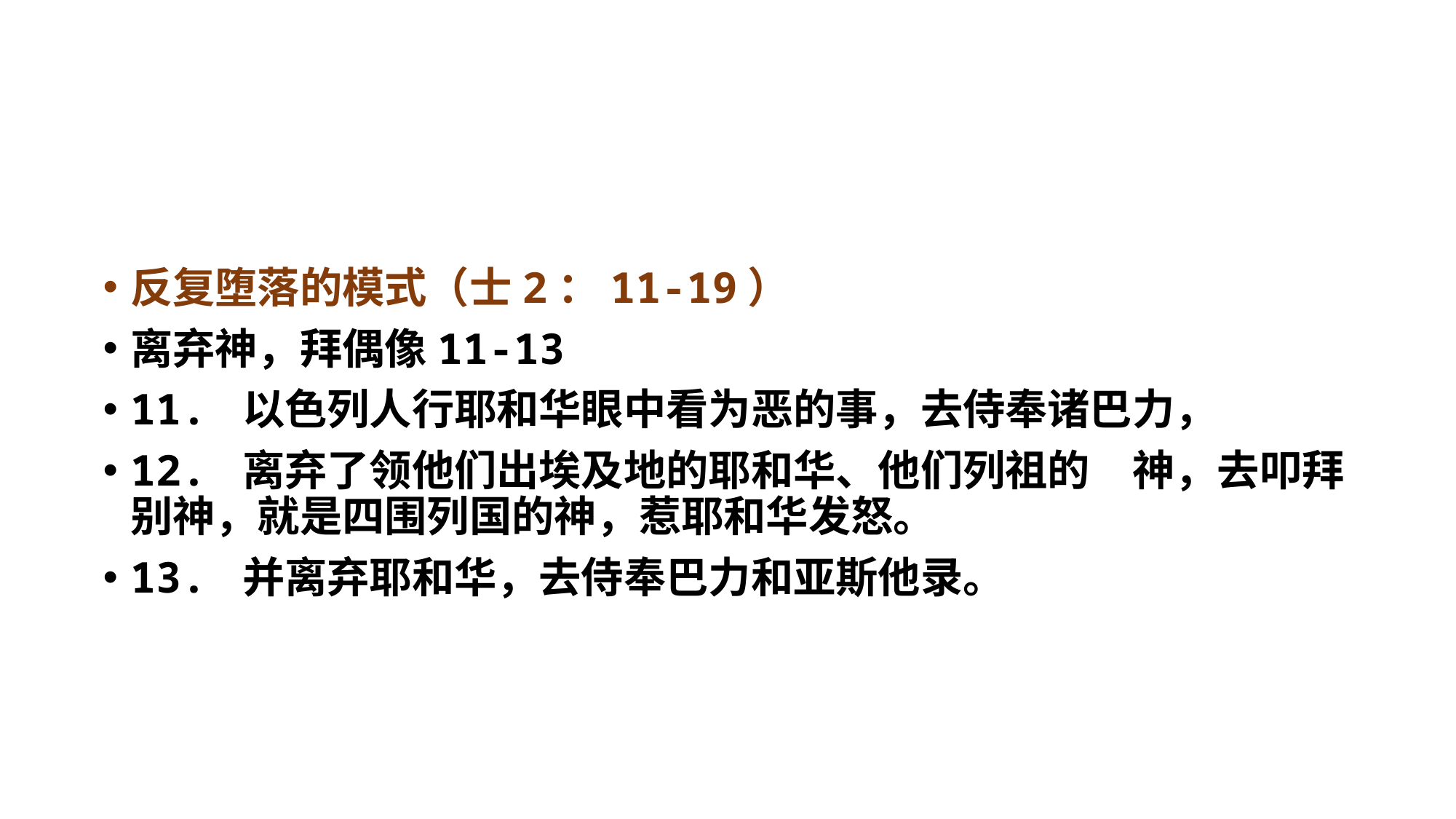

反复堕落的模式（士2：11-19）
离弃神，拜偶像11-13
11. 以色列人行耶和华眼中看为恶的事，去侍奉诸巴力，
12. 离弃了领他们出埃及地的耶和华、他们列祖的　神，去叩拜别神，就是四围列国的神，惹耶和华发怒。
13. 并离弃耶和华，去侍奉巴力和亚斯他录。